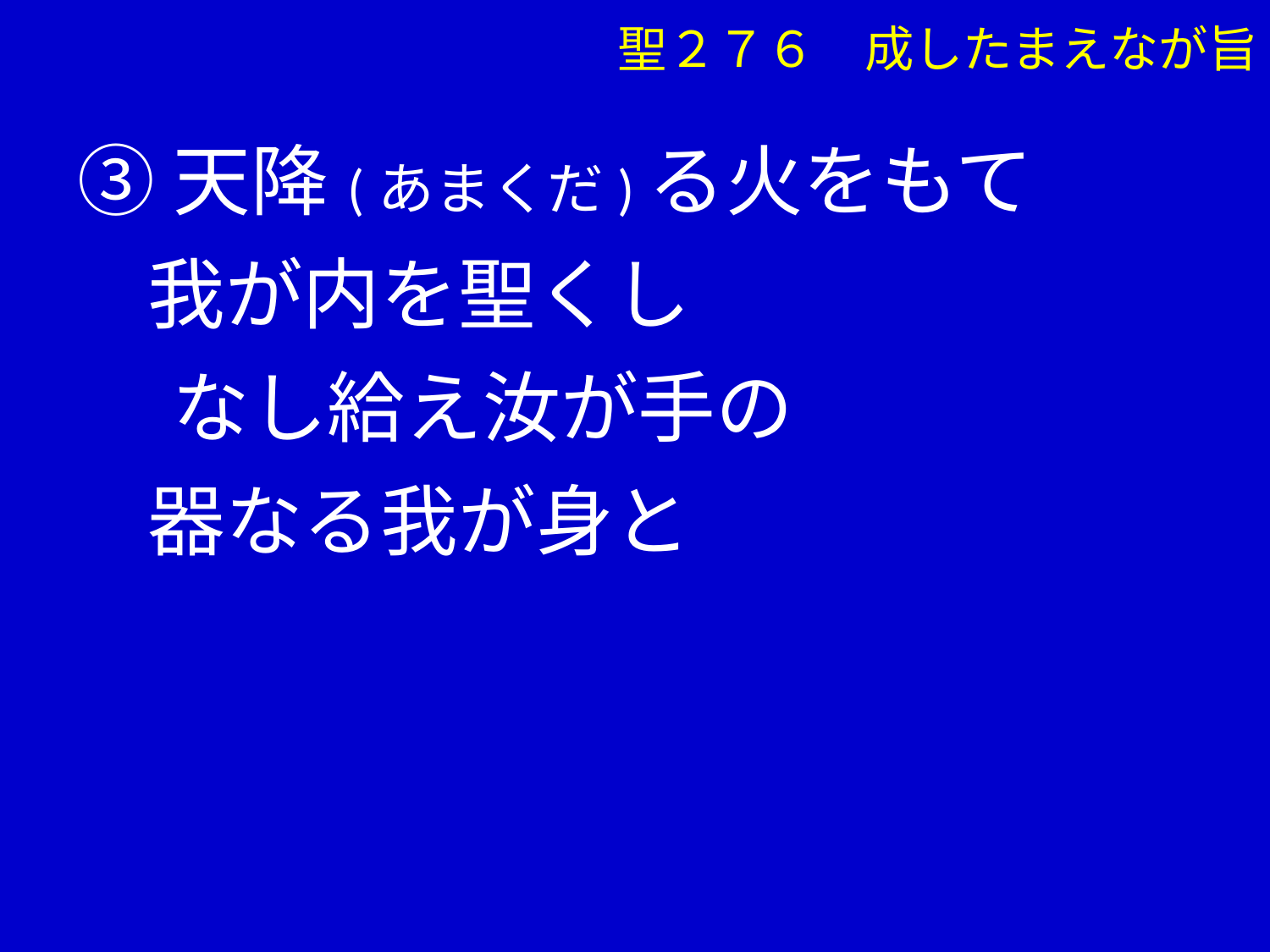

聖２７６　成したまえなが旨
③天降(あまくだ)る火をもて
   我が内を聖くし
　 なし給え汝が手の
   器なる我が身と